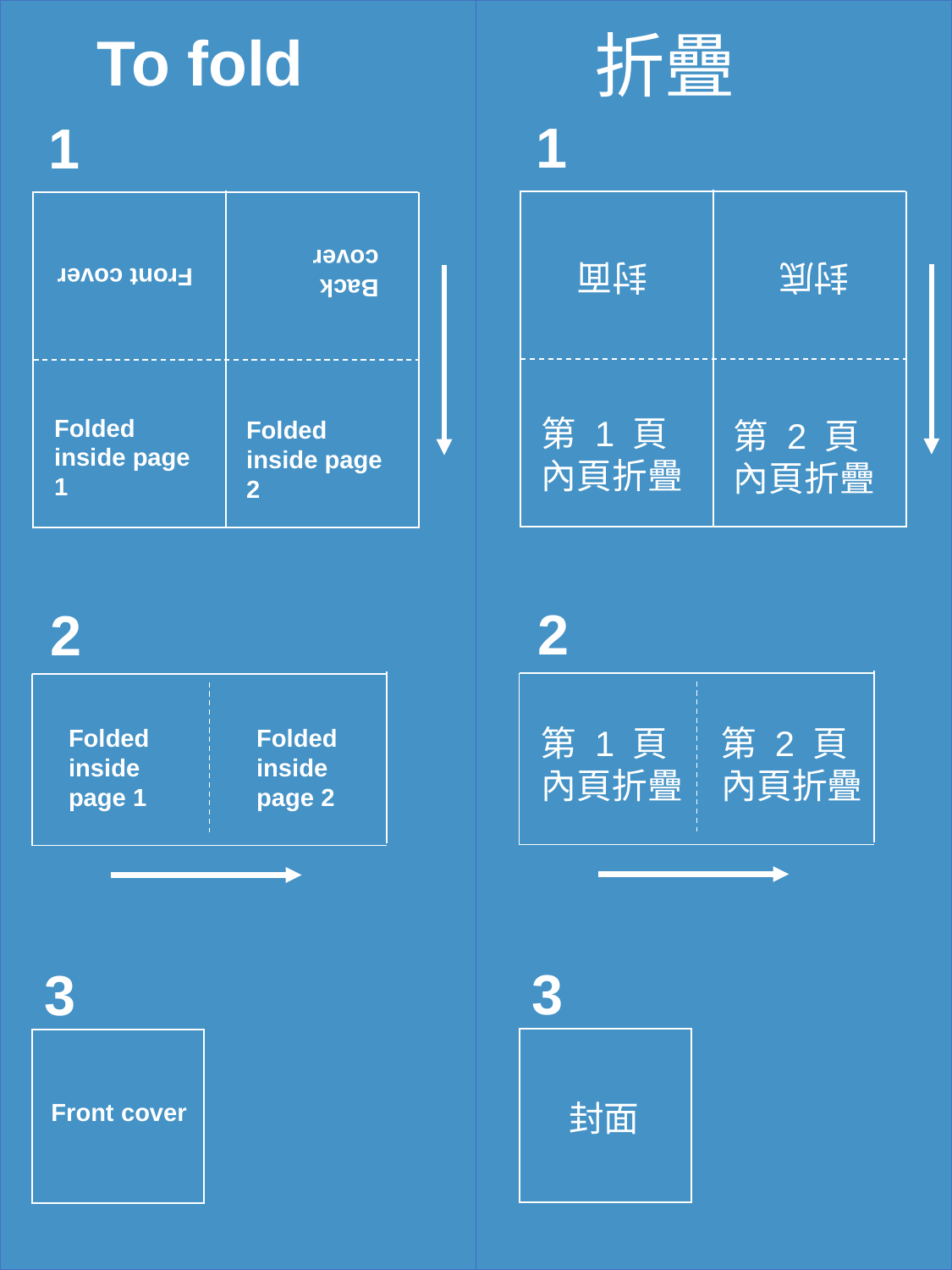

折疊
1
封底
封面
第 1 頁內頁折疊
第 2 頁內頁折疊
2
第 1 頁內頁折疊
第 2 頁內頁折疊
3

封面
To fold
1
Back cover
Front cover
Folded inside page 1
Folded inside page 2
2
Folded inside page 1
Folded inside page 2
3

Front cover